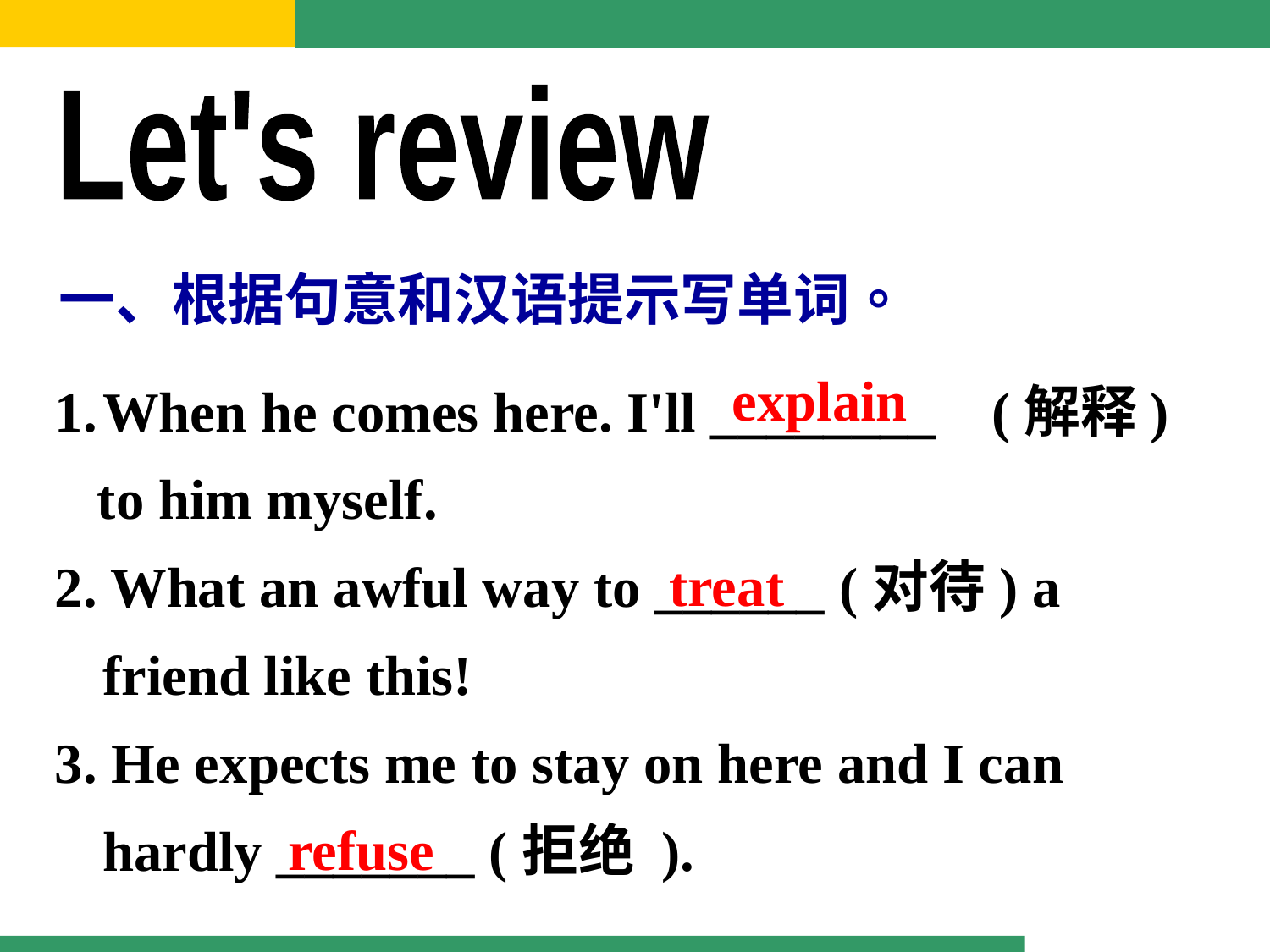

Let's review
一、根据句意和汉语提示写单词。
explain
When he comes here. I'll ________	(解释)
   to him myself.
2. What an awful way to ______ (对待) a friend like this!
3. He expects me to stay on here and I can hardly _______ (拒绝 ).
treat
refuse